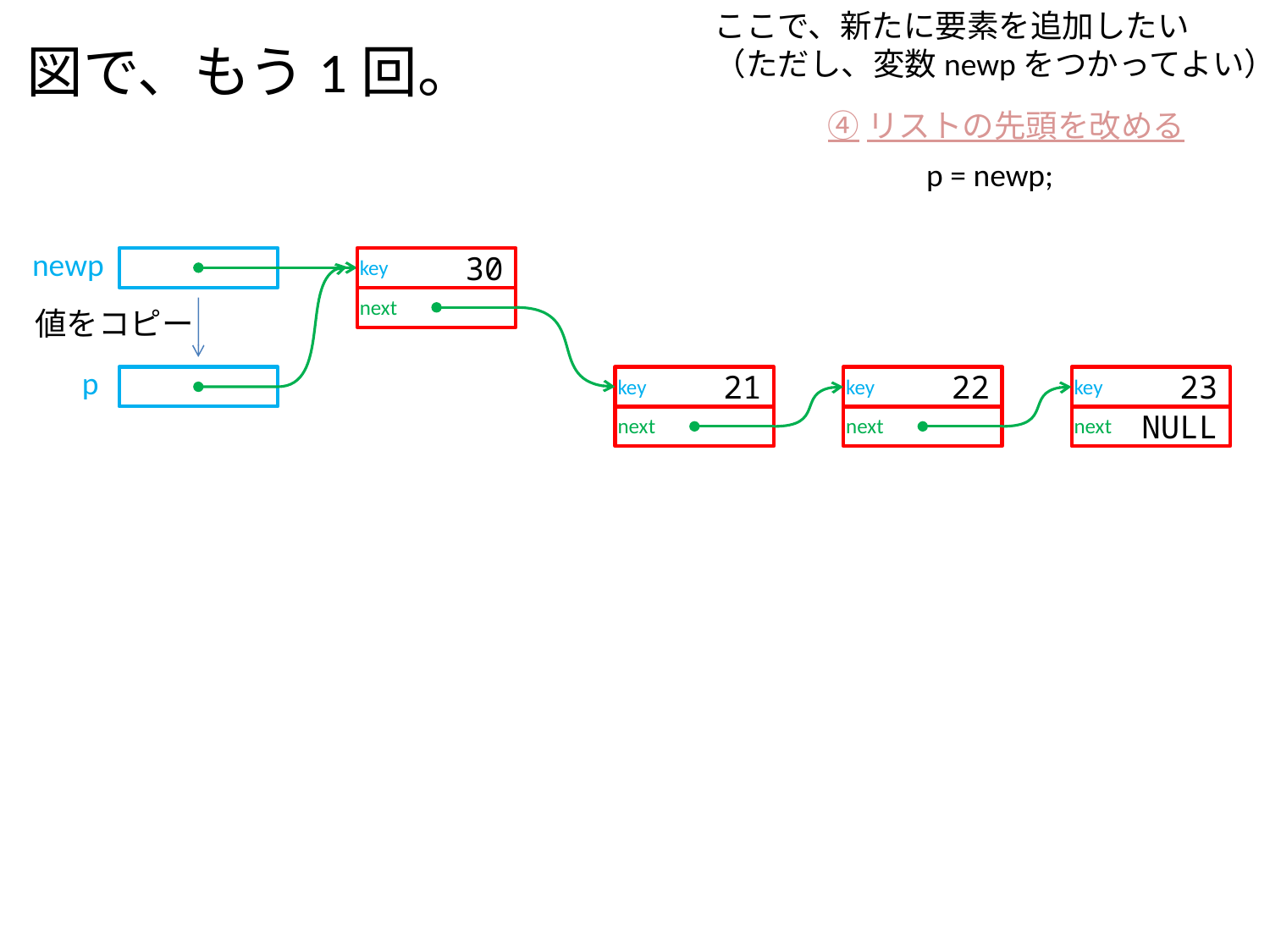

ここで、新たに要素を追加したい
（ただし、変数newpをつかってよい）
図で、もう1回。
④リストの先頭を改める
p = newp;
newp

key
30
next

値をコピー
p

key
21
key
22
key
23
next

next

next
NULL